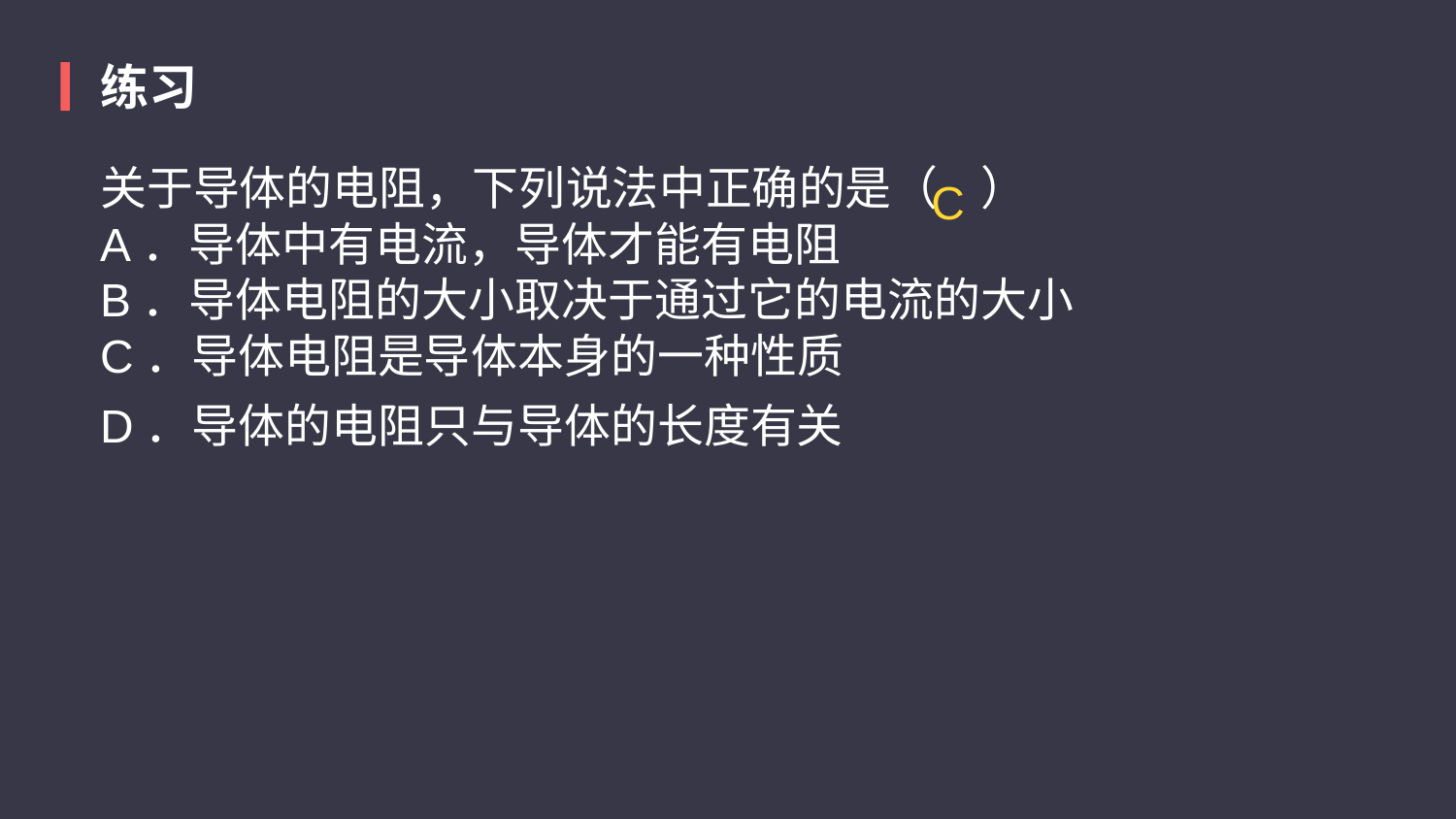

练习

关于导体的电阻，下列说法中正确的是（    ）
A．导体中有电流，导体才能有电阻
B．导体电阻的大小取决于通过它的电流的大小
C．导体电阻是导体本身的一种性质
D．导体的电阻只与导体的长度有关
C